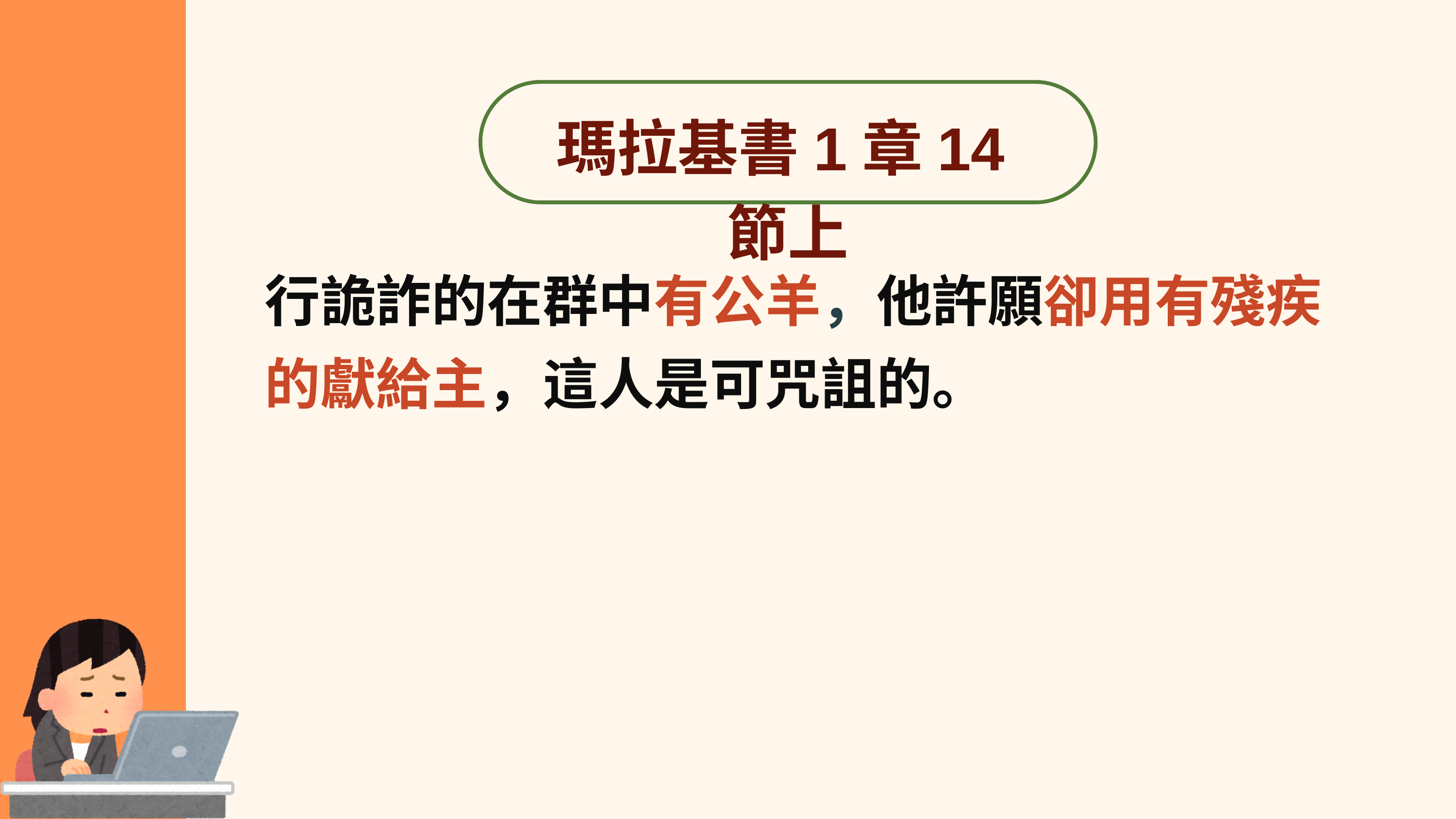

瑪拉基書1章14節上
行詭詐的在群中有公羊，他許願卻用有殘疾的獻給主，這人是可咒詛的。